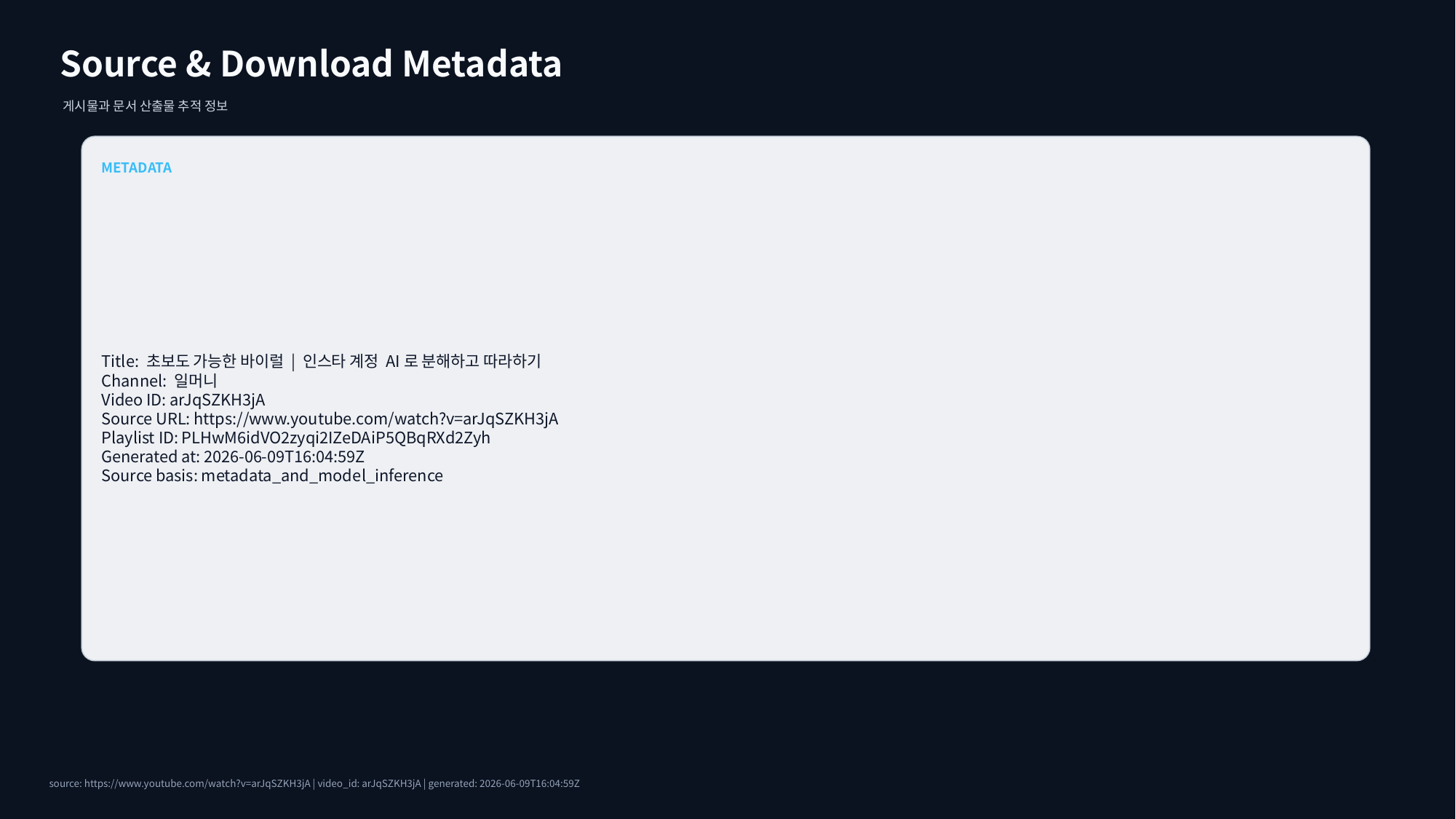

Source & Download Metadata
게시물과 문서 산출물 추적 정보

METADATA
Title: 초보도 가능한 바이럴 | 인스타 계정 AI로 분해하고 따라하기
Channel: 일머니
Video ID: arJqSZKH3jA
Source URL: https://www.youtube.com/watch?v=arJqSZKH3jA
Playlist ID: PLHwM6idVO2zyqi2IZeDAiP5QBqRXd2Zyh
Generated at: 2026-06-09T16:04:59Z
Source basis: metadata_and_model_inference
source: https://www.youtube.com/watch?v=arJqSZKH3jA | video_id: arJqSZKH3jA | generated: 2026-06-09T16:04:59Z